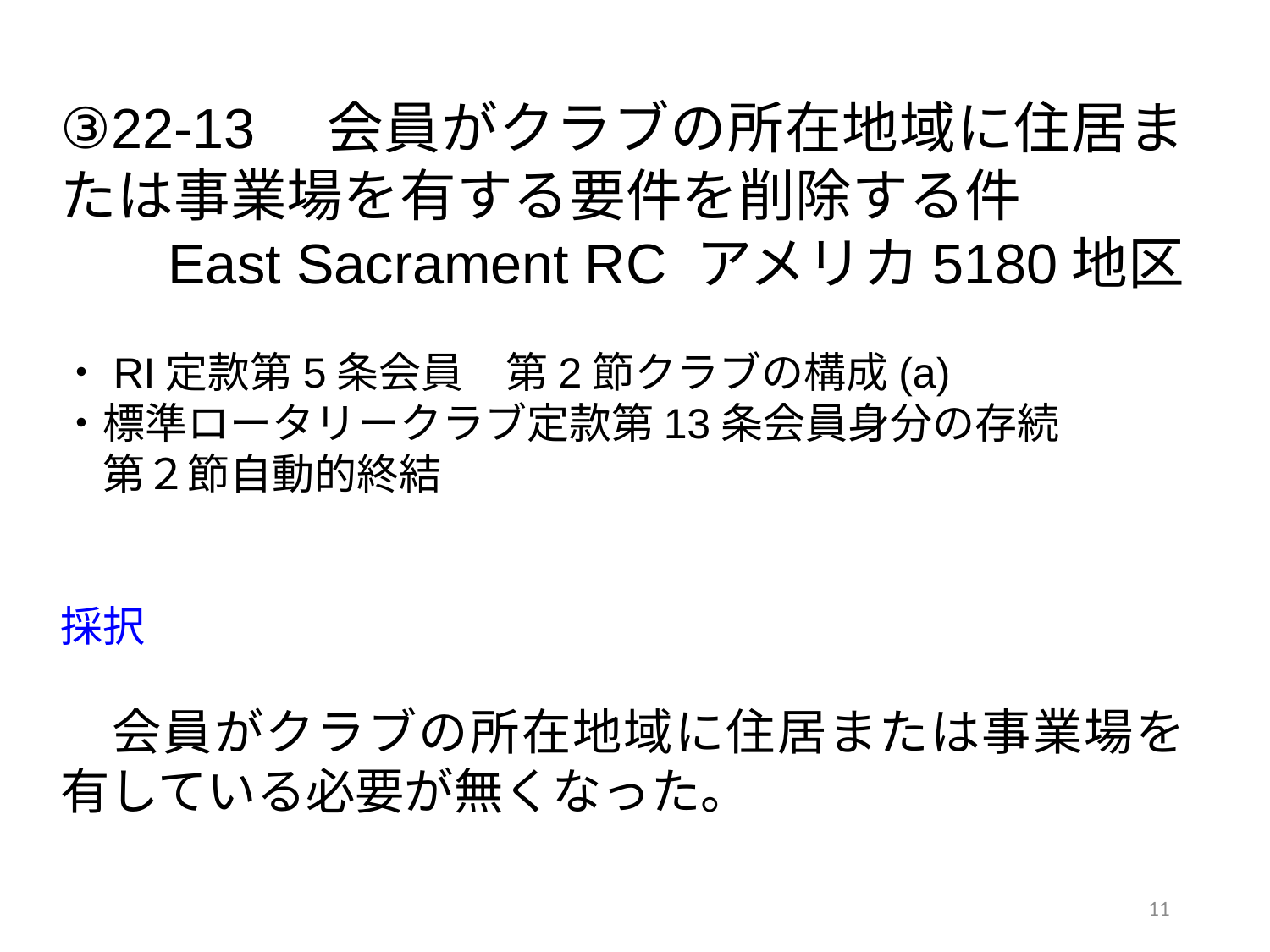

③22-13　会員がクラブの所在地域に住居または事業場を有する要件を削除する件
East Sacrament RC アメリカ5180地区

・RI定款第5条会員　第2節クラブの構成(a)
・標準ロータリークラブ定款第13条会員身分の存続
　第２節自動的終結

採択

　会員がクラブの所在地域に住居または事業場を有している必要が無くなった。

11